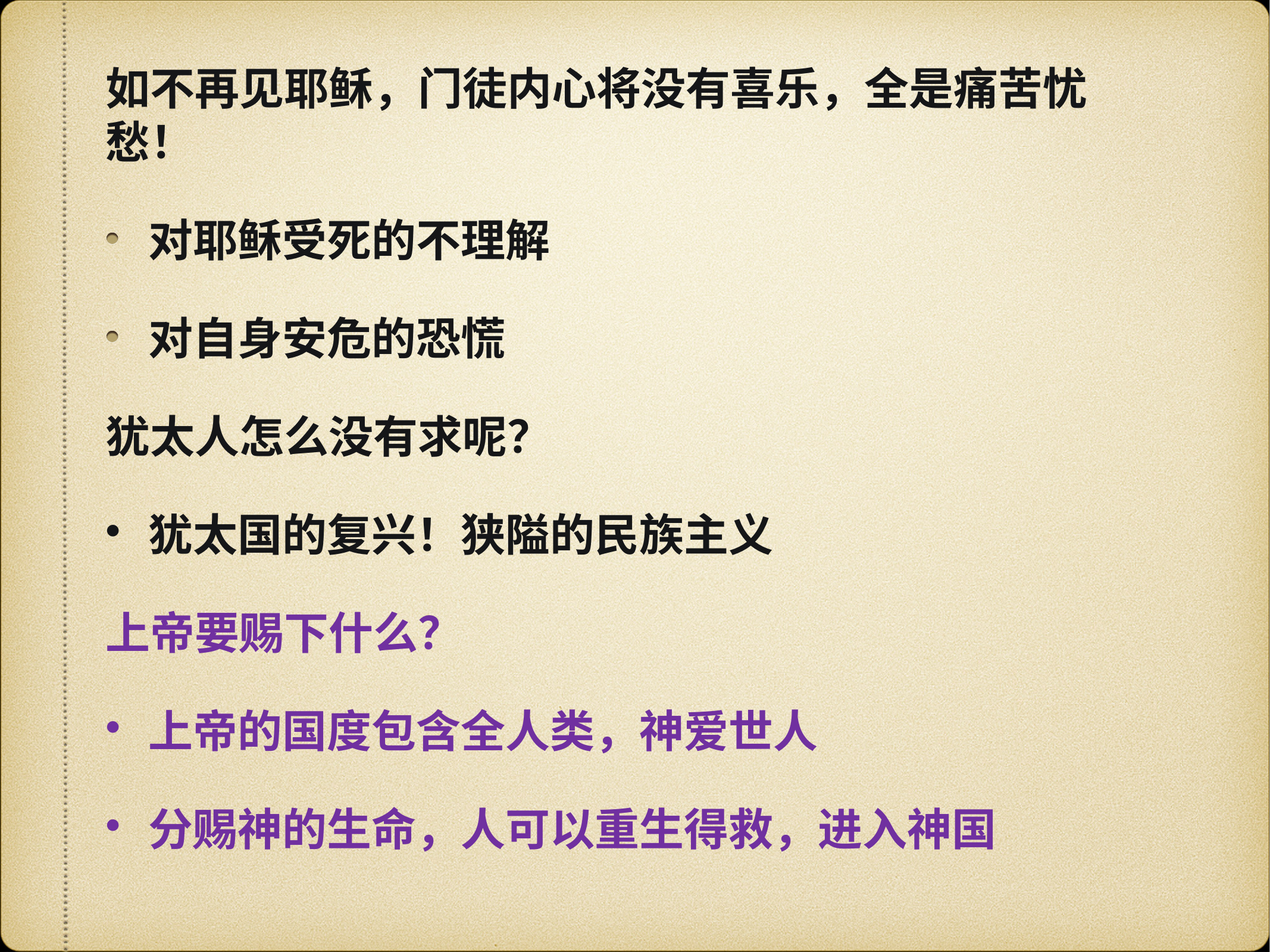

如不再见耶稣，门徒内心将没有喜乐，全是痛苦忧愁！
对耶稣受死的不理解
对自身安危的恐慌
犹太人怎么没有求呢？
犹太国的复兴！狭隘的民族主义
上帝要赐下什么？
上帝的国度包含全人类，神爱世人
分赐神的生命，人可以重生得救，进入神国